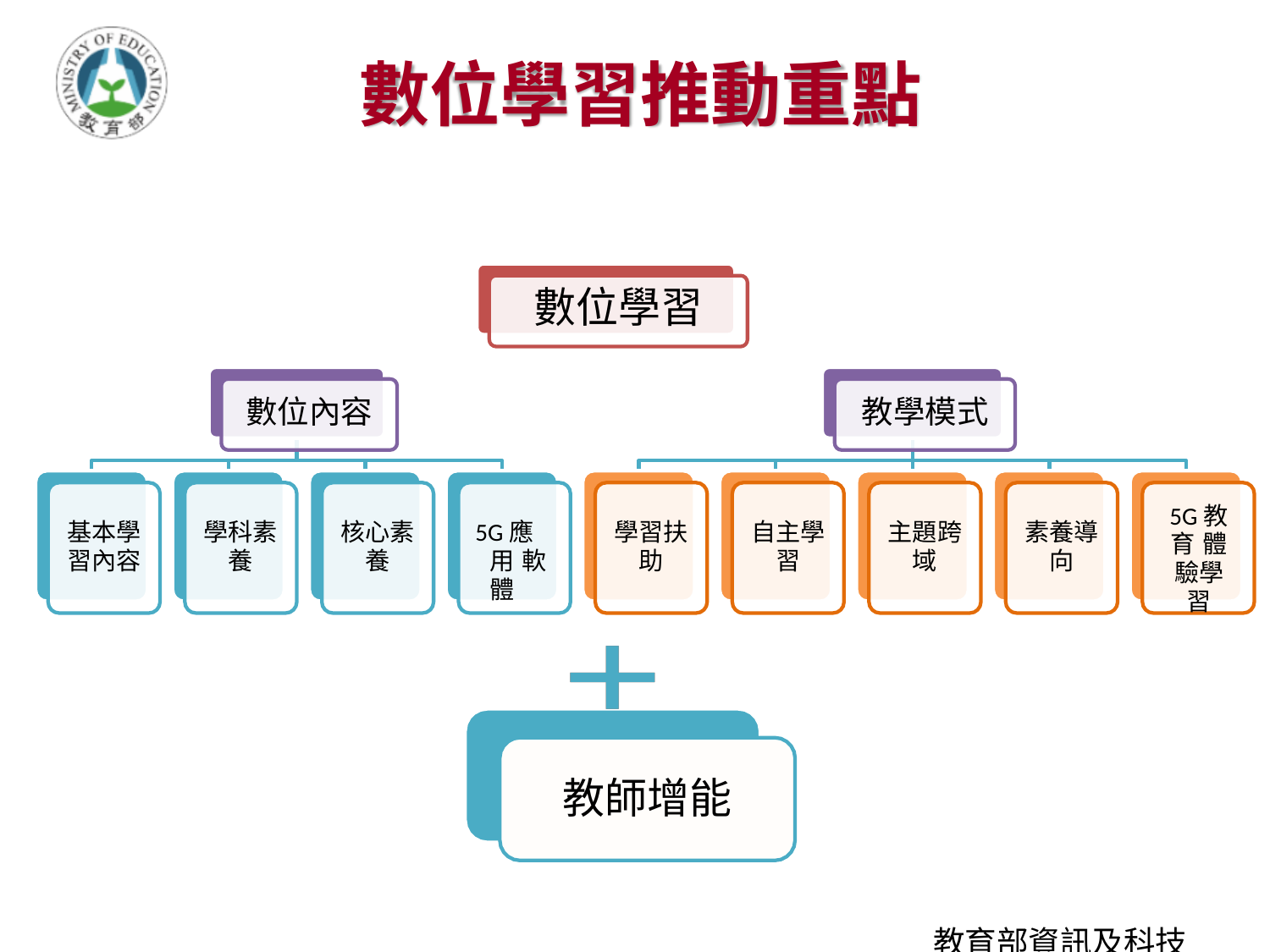

# 數位學習推動重點

數位學習

數位內容
教學模式

5G教育 體驗學 習
5G應用 軟體
基本學 習內容
學科素 養
核心素 養
學習扶 助
自主學 習
主題跨 域
素養導 向

教師增能
教育部資訊及科技教育司 26